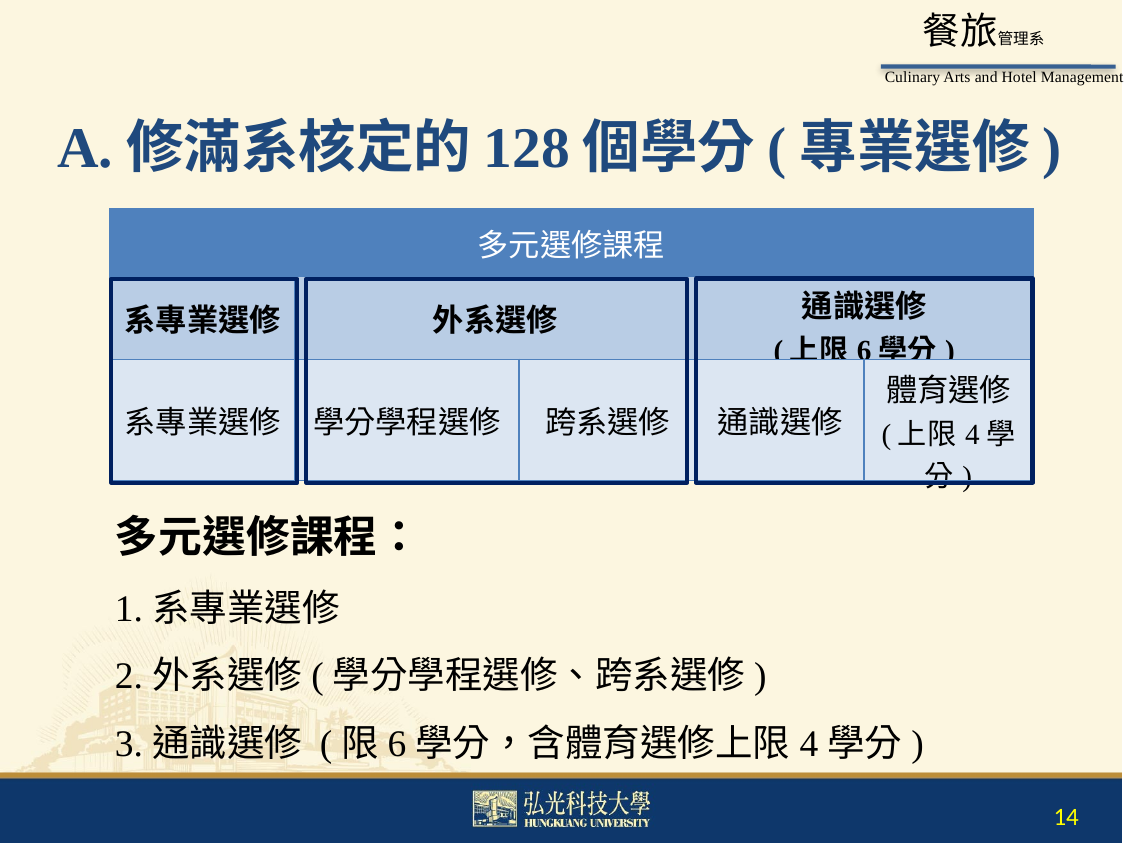

14
A.修滿系核定的128個學分(專業選修)
| 多元選修課程 |  |  |  |  |
| --- | --- | --- | --- | --- |
| 系專業選修 | 外系選修 |  | 通識選修 (上限6學分) |  |
| 系專業選修 | 學分學程選修 | 跨系選修 | 通識選修 | 體育選修 (上限4學分) |

多元選修課程：
1.系專業選修
2.外系選修(學分學程選修、跨系選修)
3.通識選修 (限6學分，含體育選修上限4學分)